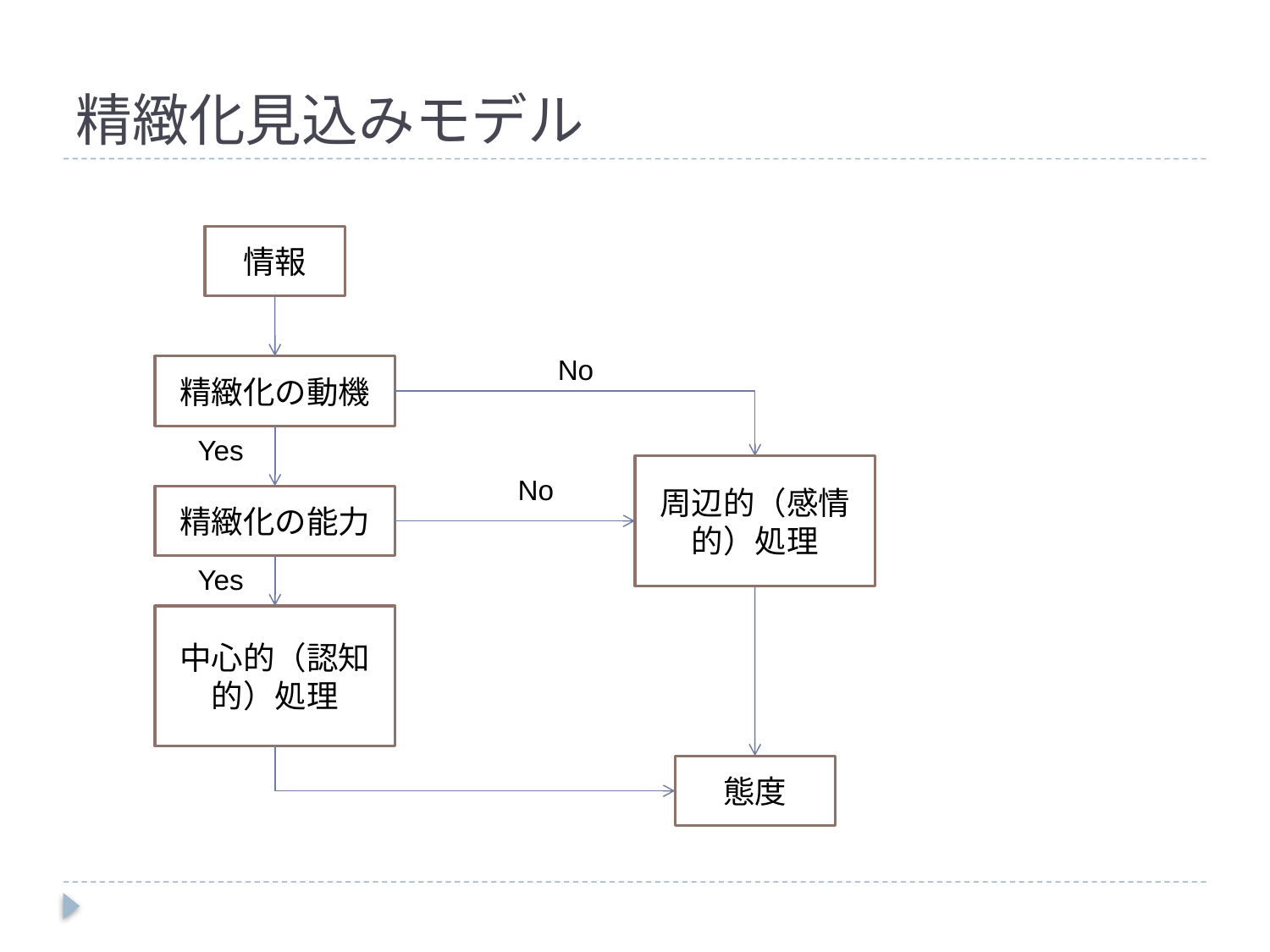

# 精緻化見込みモデル
情報
No
精緻化の動機
Yes
周辺的（感情的）処理
No
精緻化の能力
Yes
中心的（認知的）処理
態度